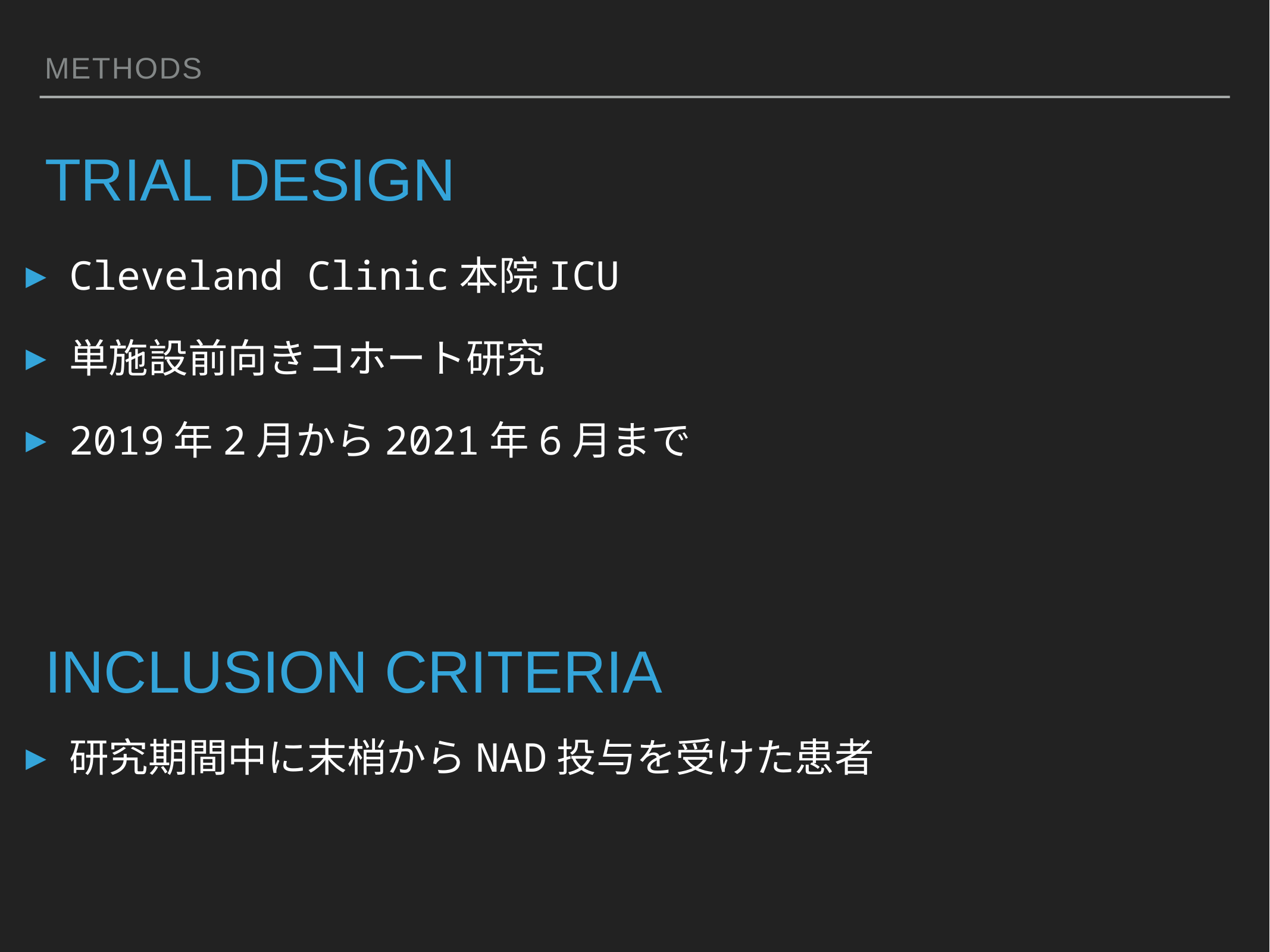

Methods
# TrIal design
Cleveland Clinic本院ICU
単施設前向きコホート研究
2019年2月から2021年6月まで
Inclusion criteria
研究期間中に末梢からNAD投与を受けた患者